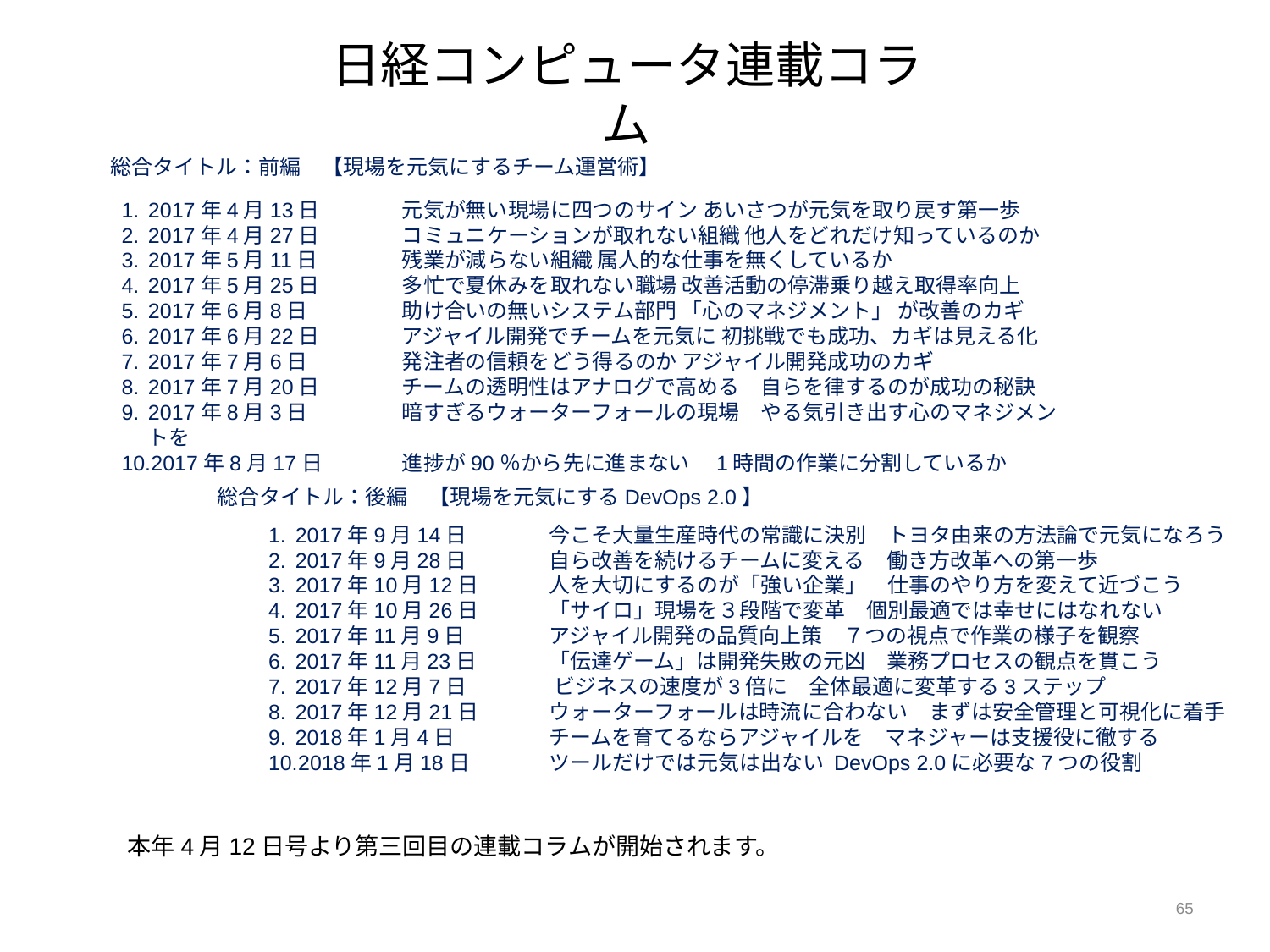

# 日経コンピュータ連載コラム
総合タイトル：前編　【現場を元気にするチーム運営術】
2017年4月13日	元気が無い現場に四つのサイン あいさつが元気を取り戻す第一歩
2017年4月27日	コミュニケーションが取れない組織 他人をどれだけ知っているのか
2017年5月11日	残業が減らない組織 属人的な仕事を無くしているか
2017年5月25日	多忙で夏休みを取れない職場 改善活動の停滞乗り越え取得率向上
2017年6月8日	助け合いの無いシステム部門 「心のマネジメント」 が改善のカギ
2017年6月22日	アジャイル開発でチームを元気に 初挑戦でも成功、カギは見える化
2017年7月6日	発注者の信頼をどう得るのか アジャイル開発成功のカギ
2017年7月20日	チームの透明性はアナログで高める　自らを律するのが成功の秘訣
2017年8月3日	暗すぎるウォーターフォールの現場　やる気引き出す心のマネジメントを
2017年8月17日	進捗が90％から先に進まない　1時間の作業に分割しているか
総合タイトル：後編　【現場を元気にするDevOps 2.0】
2017年9月14日	今こそ大量生産時代の常識に決別　トヨタ由来の方法論で元気になろう
2017年9月28日	自ら改善を続けるチームに変える　働き方改革への第一歩
2017年10月12日	人を大切にするのが「強い企業」　仕事のやり方を変えて近づこう
2017年10月26日 	「サイロ」現場を３段階で変革　個別最適では幸せにはなれない
2017年11月9日	アジャイル開発の品質向上策　７つの視点で作業の様子を観察
2017年11月23日  	「伝達ゲーム」は開発失敗の元凶　業務プロセスの観点を貫こう
2017年12月7日	 ビジネスの速度が3倍に　全体最適に変革する3ステップ
2017年12月21日	ウォーターフォールは時流に合わない　まずは安全管理と可視化に着手
2018年1月4日	チームを育てるならアジャイルを　マネジャーは支援役に徹する
2018年1月18日	ツールだけでは元気は出ない DevOps 2.0に必要な7つの役割

本年4月12日号より第三回目の連載コラムが開始されます。
65